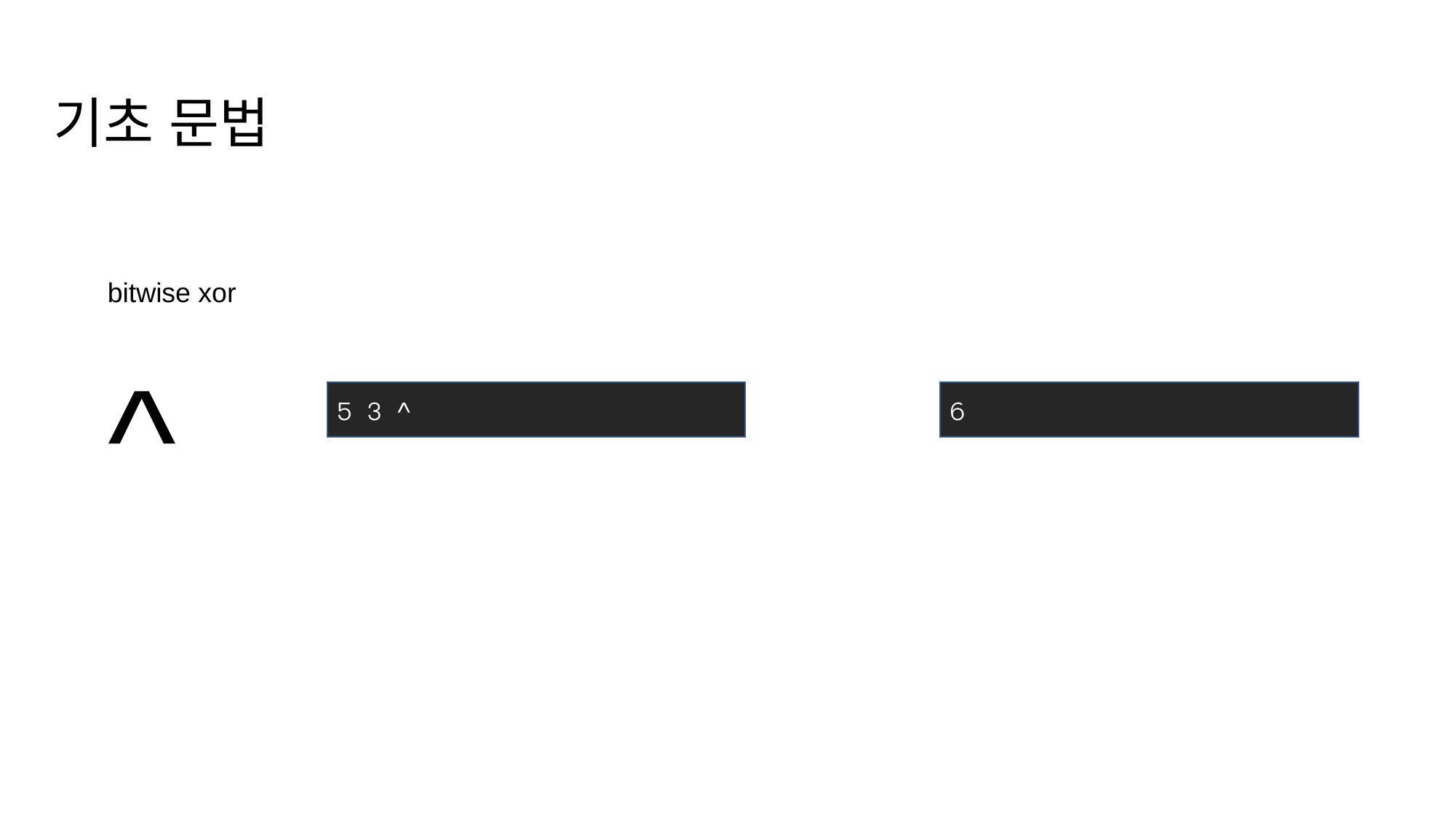

기초 문법
^
bitwise xor
5 3 ^
6